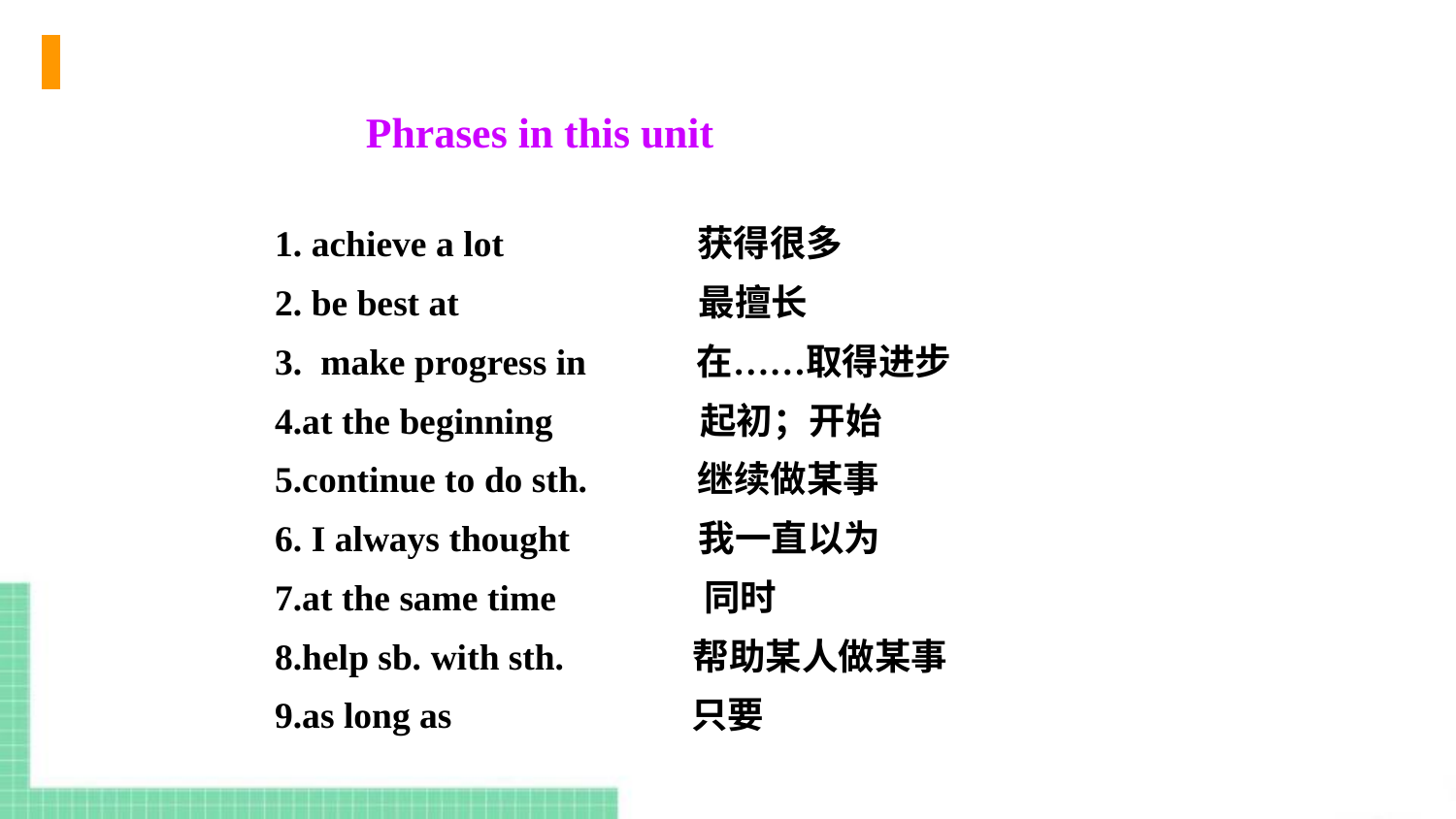

Phrases in this unit
1. achieve a lot                    获得很多
2. be best at                         最擅长
3.  make progress in           在……取得进步
4.at the beginning               起初；开始
5.continue to do sth.           继续做某事
6. I always thought             我一直以为
7.at the same time               同时
8.help sb. with sth.             帮助某人做某事
9.as long as                         只要